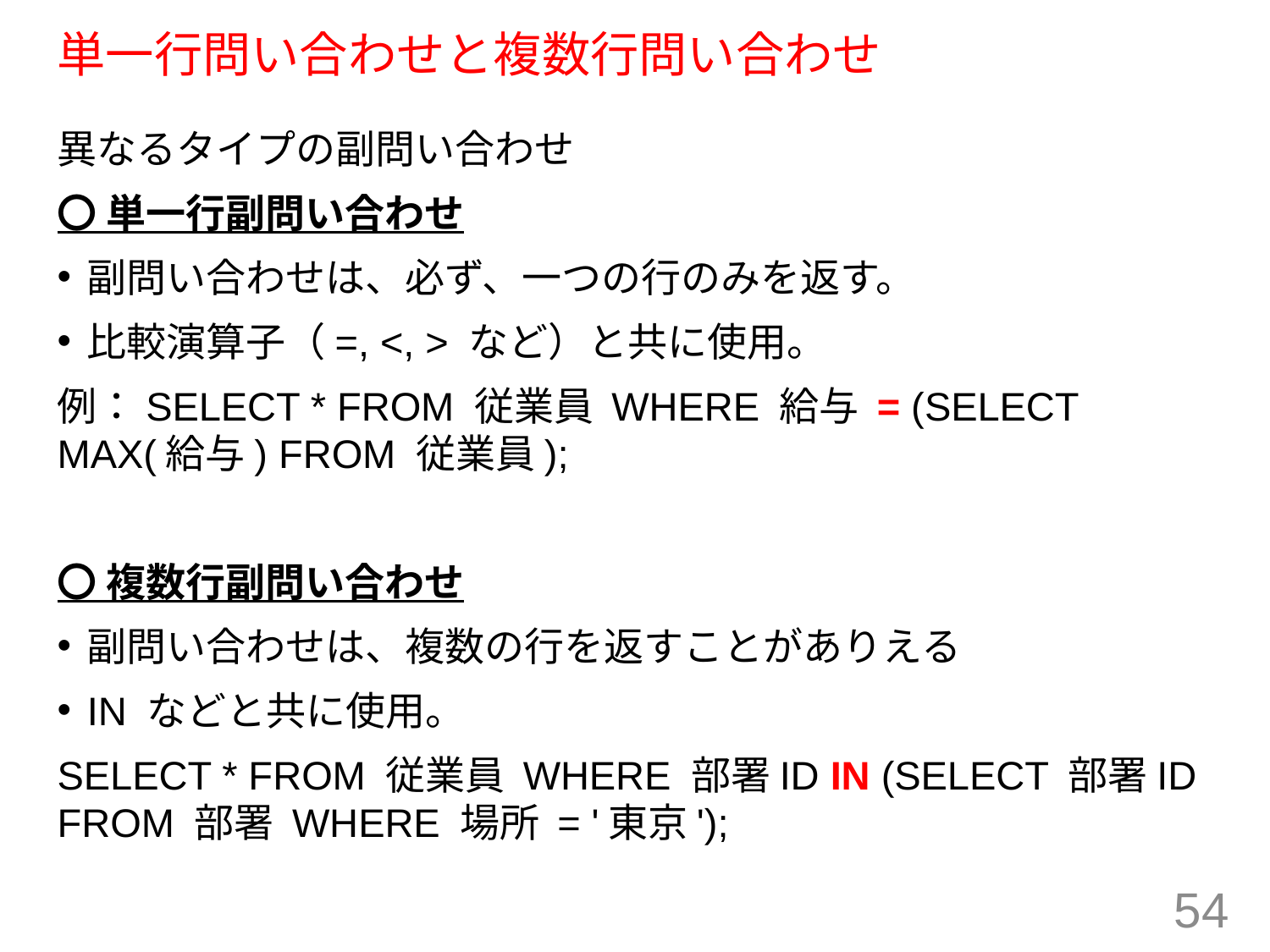

# 単一行問い合わせと複数行問い合わせ
異なるタイプの副問い合わせ
〇 単一行副問い合わせ
副問い合わせは、必ず、一つの行のみを返す。
比較演算子（=, <, > など）と共に使用。
例：SELECT * FROM 従業員 WHERE 給与 = (SELECT MAX(給与) FROM 従業員);

〇 複数行副問い合わせ
副問い合わせは、複数の行を返すことがありえる
IN などと共に使用。
SELECT * FROM 従業員 WHERE 部署ID IN (SELECT 部署ID FROM 部署 WHERE 場所 = '東京');
54